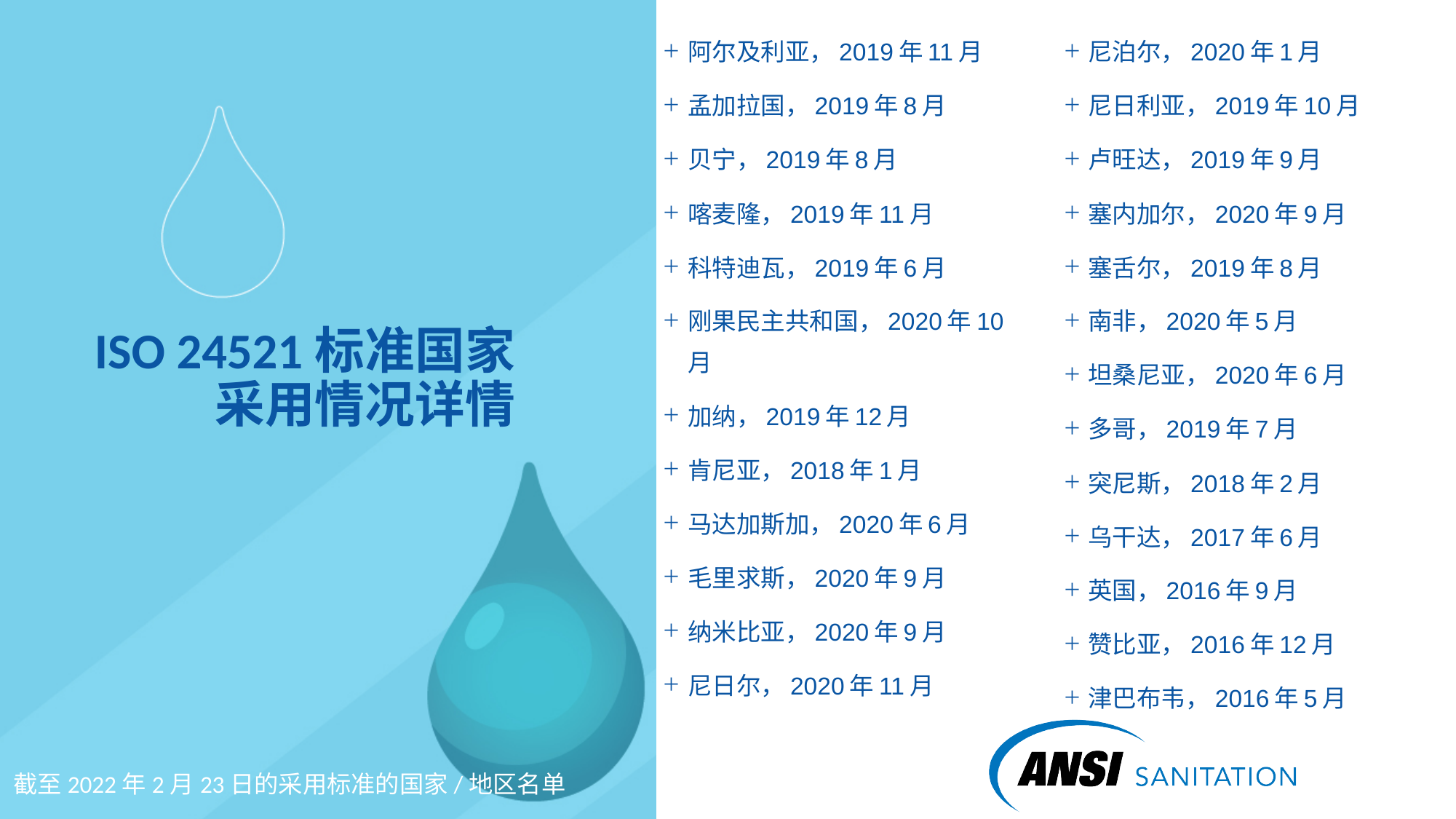

阿尔及利亚，2019年11月
孟加拉国，2019年8月
贝宁，2019年8月
喀麦隆，2019年11月
科特迪瓦，2019年6月
刚果民主共和国，2020年10月
加纳，2019年12月
肯尼亚，2018年1月
马达加斯加，2020年6月
毛里求斯，2020年9月
纳米比亚，2020年9月
尼日尔，2020年11月
尼泊尔，2020年1月
尼日利亚，2019年10月
卢旺达，2019年9月
塞内加尔，2020年9月
塞舌尔，2019年8月
南非，2020年5月
坦桑尼亚，2020年6月
多哥，2019年7月
突尼斯，2018年2月
乌干达，2017年6月
英国，2016年9月
赞比亚，2016年12月
津巴布韦，2016年5月
# ISO 24521标准国家采用情况详情
截至2022年2月23日的采用标准的国家/地区名单